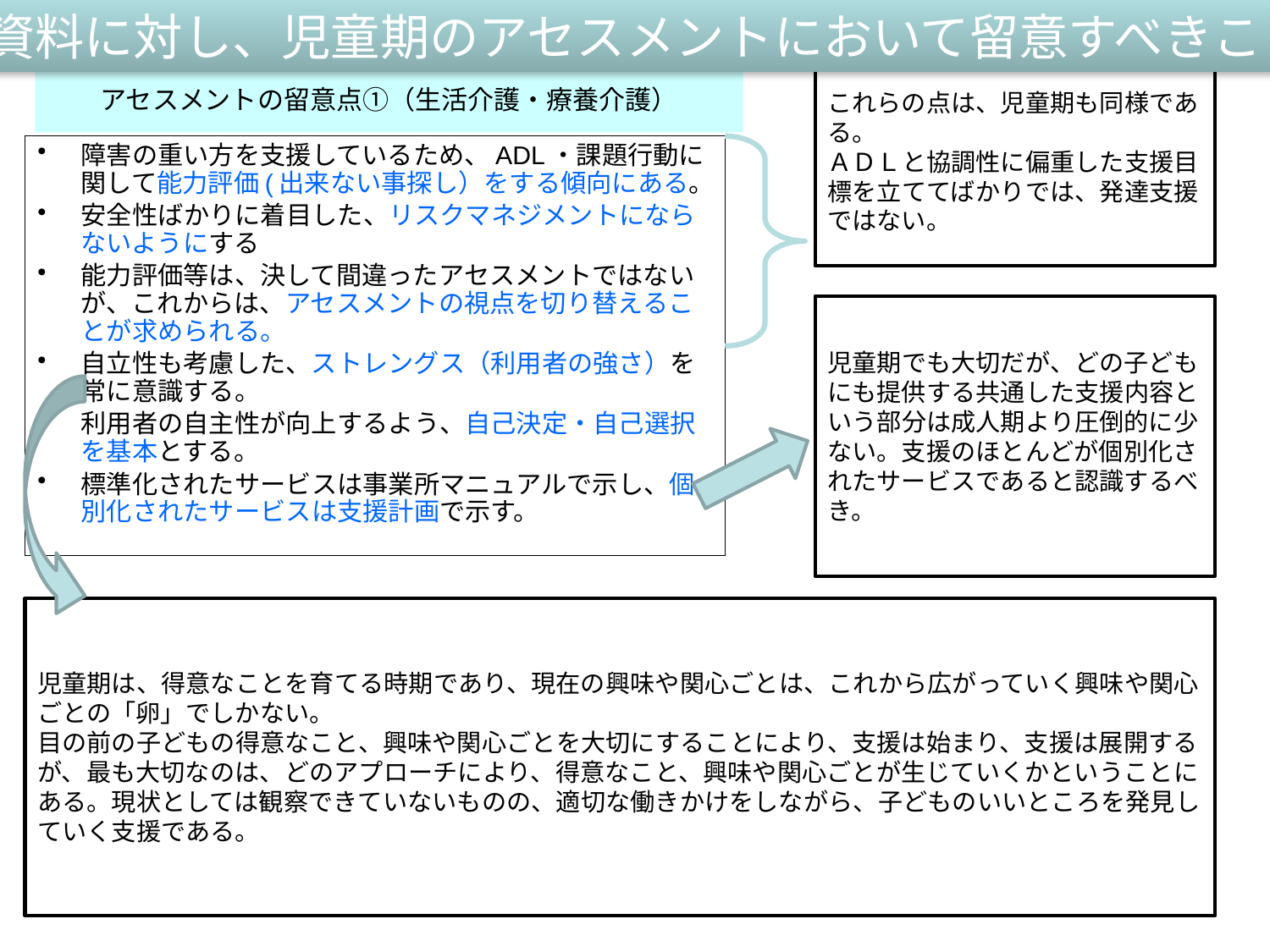

⑨介護分野資料に対し、児童期のアセスメントにおいて留意すべきこと
これらの点は、児童期も同様である。
ＡＤＬと協調性に偏重した支援目標を立ててばかりでは、発達支援ではない。
アセスメントの留意点①（生活介護・療養介護）
障害の重い方を支援しているため、ADL・課題行動に関して能力評価(出来ない事探し）をする傾向にある。
安全性ばかりに着目した、リスクマネジメントにならないようにする
能力評価等は、決して間違ったアセスメントではないが、これからは、アセスメントの視点を切り替えることが求められる。
自立性も考慮した、ストレングス（利用者の強さ）を常に意識する。
利用者の自主性が向上するよう、自己決定・自己選択を基本とする。
標準化されたサービスは事業所マニュアルで示し、個別化されたサービスは支援計画で示す。

児童期でも大切だが、どの子どもにも提供する共通した支援内容という部分は成人期より圧倒的に少ない。支援のほとんどが個別化されたサービスであると認識するべき。

児童期は、得意なことを育てる時期であり、現在の興味や関心ごとは、これから広がっていく興味や関心ごとの「卵」でしかない。
目の前の子どもの得意なこと、興味や関心ごとを大切にすることにより、支援は始まり、支援は展開するが、最も大切なのは、どのアプローチにより、得意なこと、興味や関心ごとが生じていくかということにある。現状としては観察できていないものの、適切な働きかけをしながら、子どものいいところを発見していく支援である。